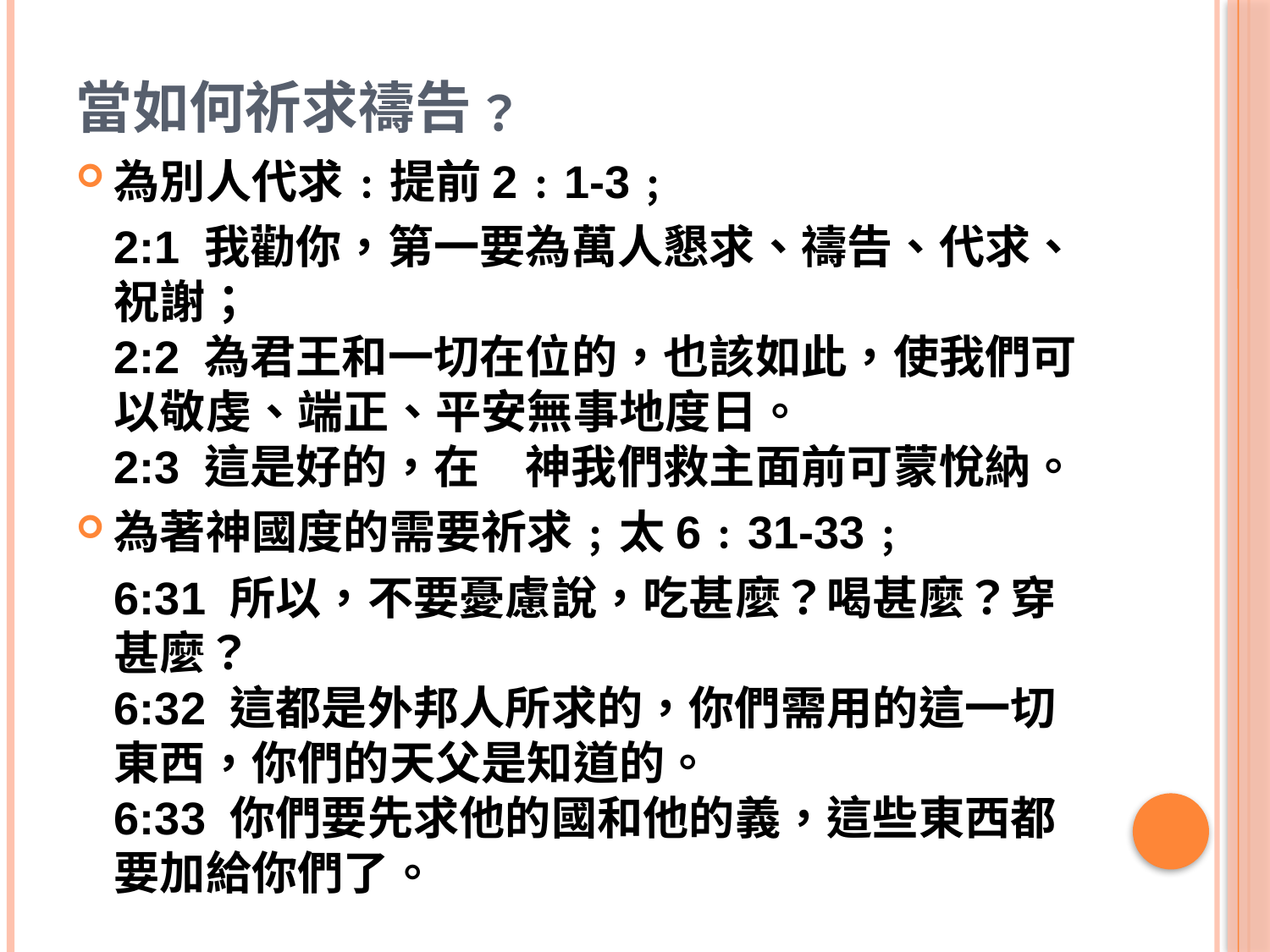

# 當如何祈求禱告﹖
為別人代求﹕提前2﹕1-3﹔
   2:1 我勸你，第一要為萬人懇求、禱告、代求、祝謝；
2:2 為君王和一切在位的，也該如此，使我們可以敬虔、端正、平安無事地度日。
2:3 這是好的，在　神我們救主面前可蒙悅納。
為著神國度的需要祈求﹔太6﹕31-33﹔
   6:31 所以，不要憂慮說，吃甚麼？喝甚麼？穿甚麼？
6:32 這都是外邦人所求的，你們需用的這一切東西，你們的天父是知道的。
6:33 你們要先求他的國和他的義，這些東西都要加給你們了。